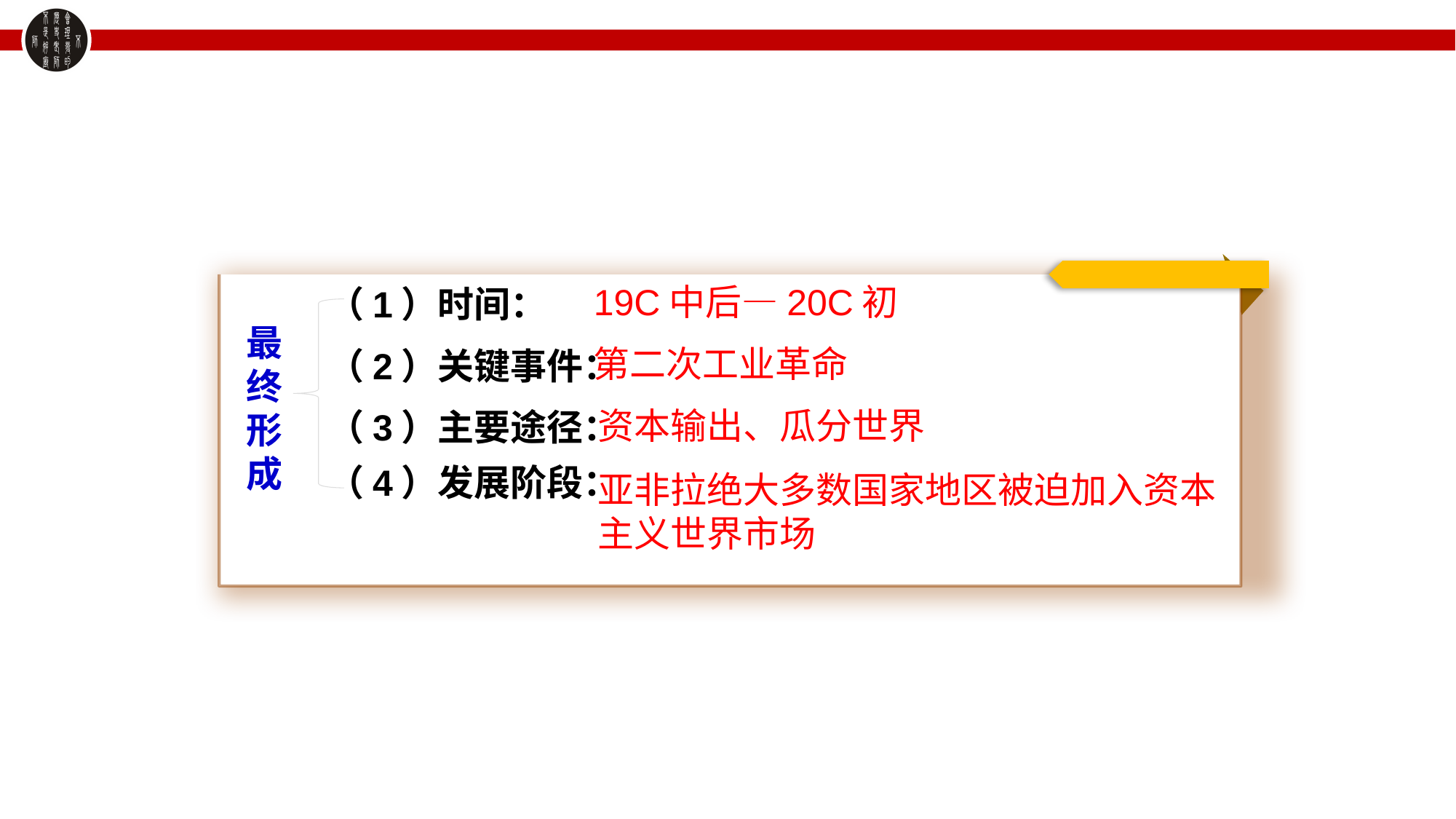

19C中后—20C初
（1）时间：

最终形成
第二次工业革命
（2）关键事件：
资本输出、瓜分世界
（3）主要途径：
（4）发展阶段：
亚非拉绝大多数国家地区被迫加入资本主义世界市场